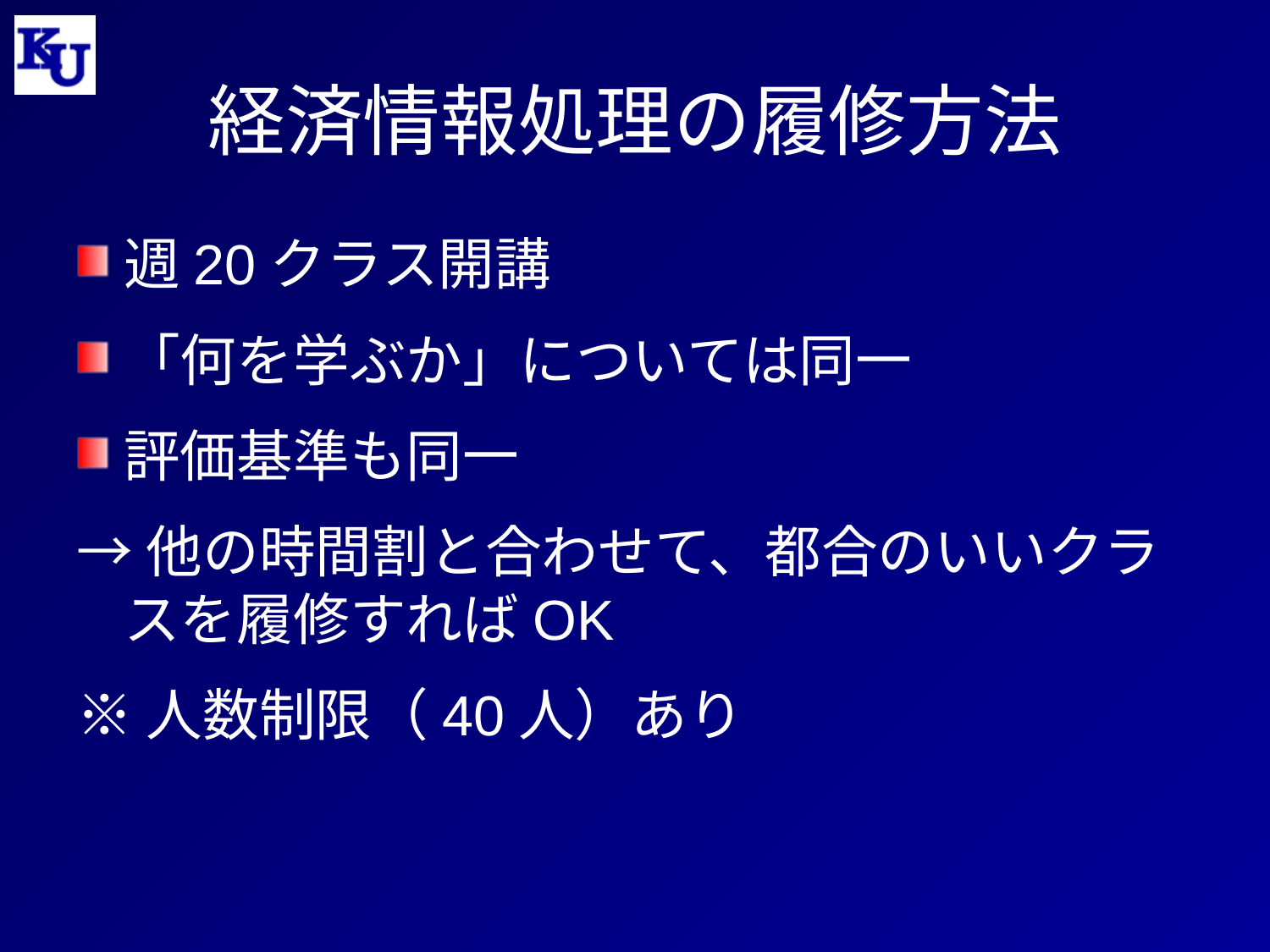

# 経済情報処理の履修方法
週20クラス開講
「何を学ぶか」については同一
評価基準も同一
→他の時間割と合わせて、都合のいいクラスを履修すればOK
※人数制限（40人）あり